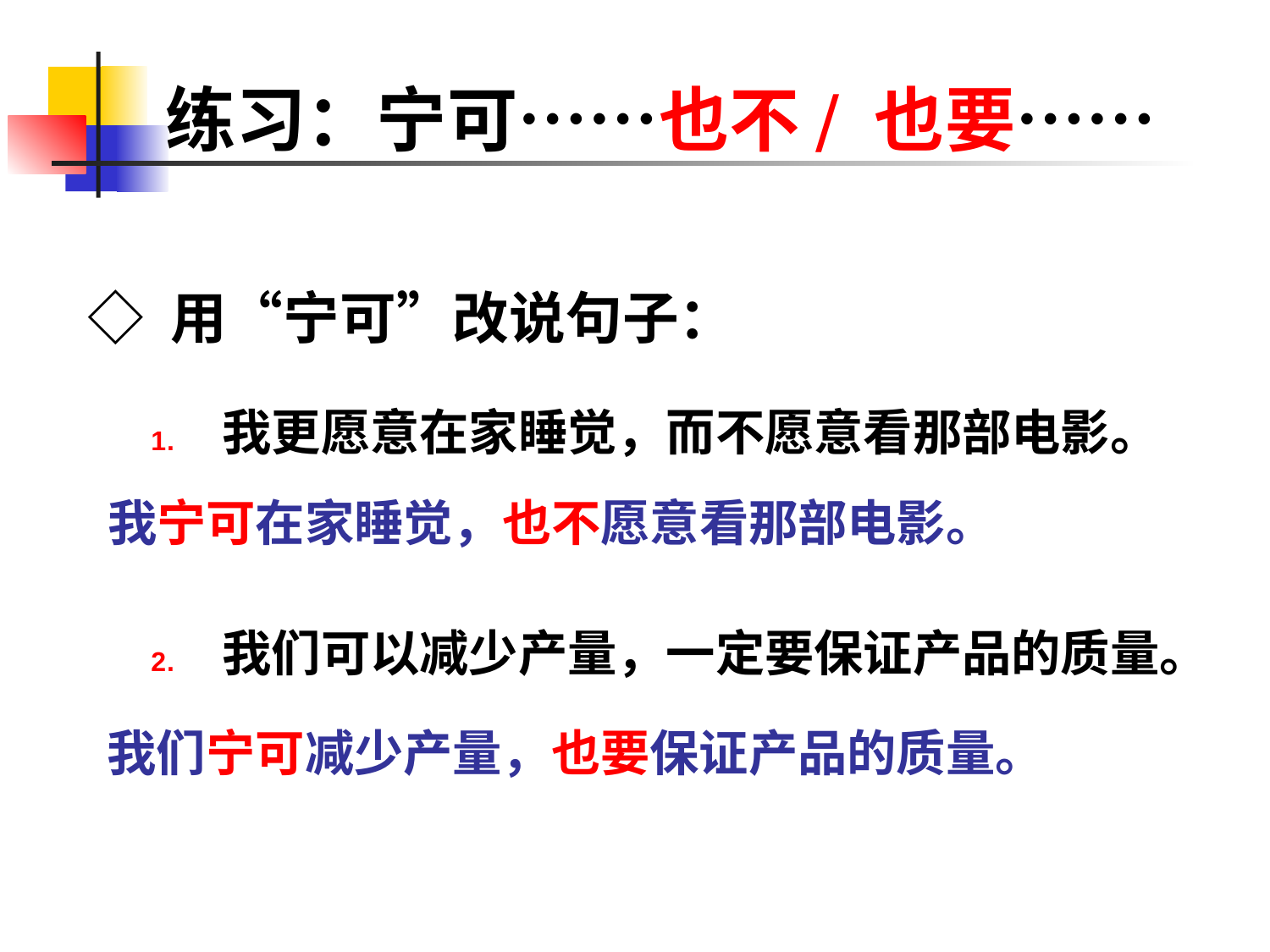

# 练习：宁可……也不/也要……
◇ 用“宁可”改说句子：
我更愿意在家睡觉，而不愿意看那部电影。

我们可以减少产量，一定要保证产品的质量。
我宁可在家睡觉，也不愿意看那部电影。
我们宁可减少产量，也要保证产品的质量。